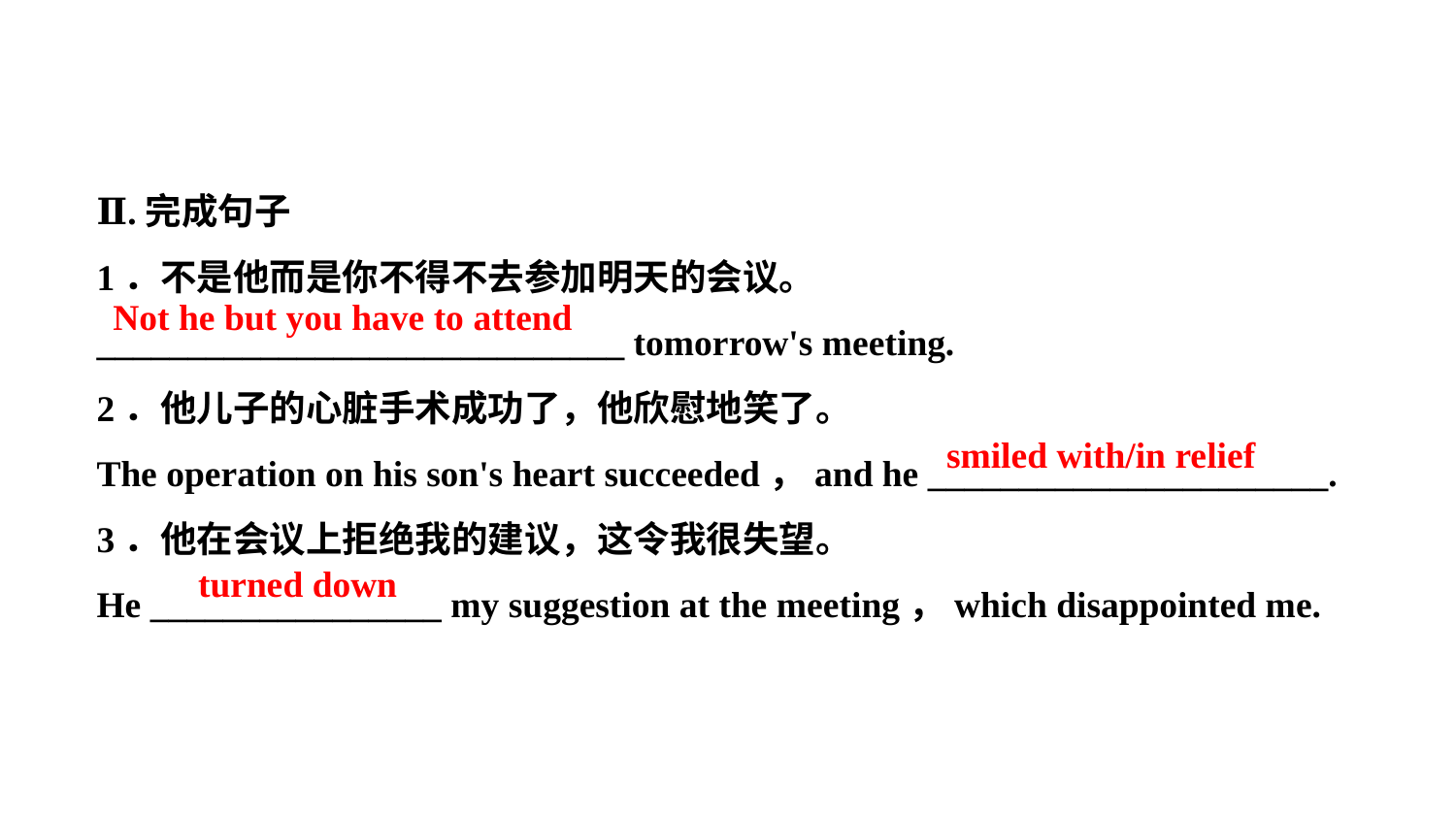

Ⅱ.完成句子
1．不是他而是你不得不去参加明天的会议。
_____________________________ tomorrow's meeting.
2．他儿子的心脏手术成功了，他欣慰地笑了。
The operation on his son's heart succeeded，and he ______________________.
3．他在会议上拒绝我的建议，这令我很失望。
He ________________ my suggestion at the meeting，which disappointed me.
Not he but you have to attend
smiled with/in relief
turned down